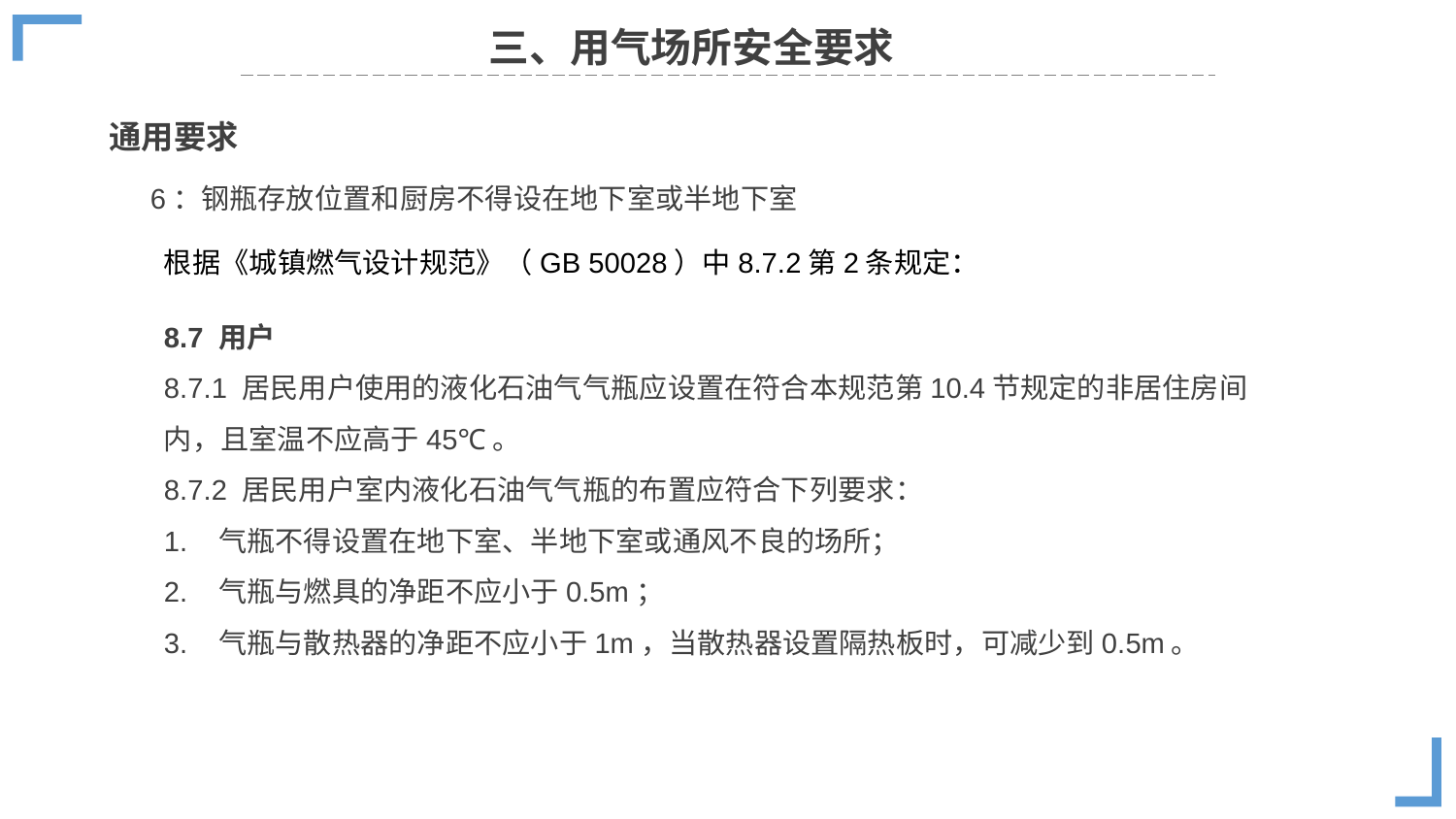

三、用气场所安全要求
通用要求
6：钢瓶存放位置和厨房不得设在地下室或半地下室
根据《城镇燃气设计规范》（GB 50028）中8.7.2第2条规定：
8.7 用户
8.7.1 居民用户使用的液化石油气气瓶应设置在符合本规范第10.4节规定的非居住房间内，且室温不应高于45℃。
8.7.2 居民用户室内液化石油气气瓶的布置应符合下列要求：
气瓶不得设置在地下室、半地下室或通风不良的场所；
气瓶与燃具的净距不应小于0.5m；
气瓶与散热器的净距不应小于1m，当散热器设置隔热板时，可减少到0.5m。